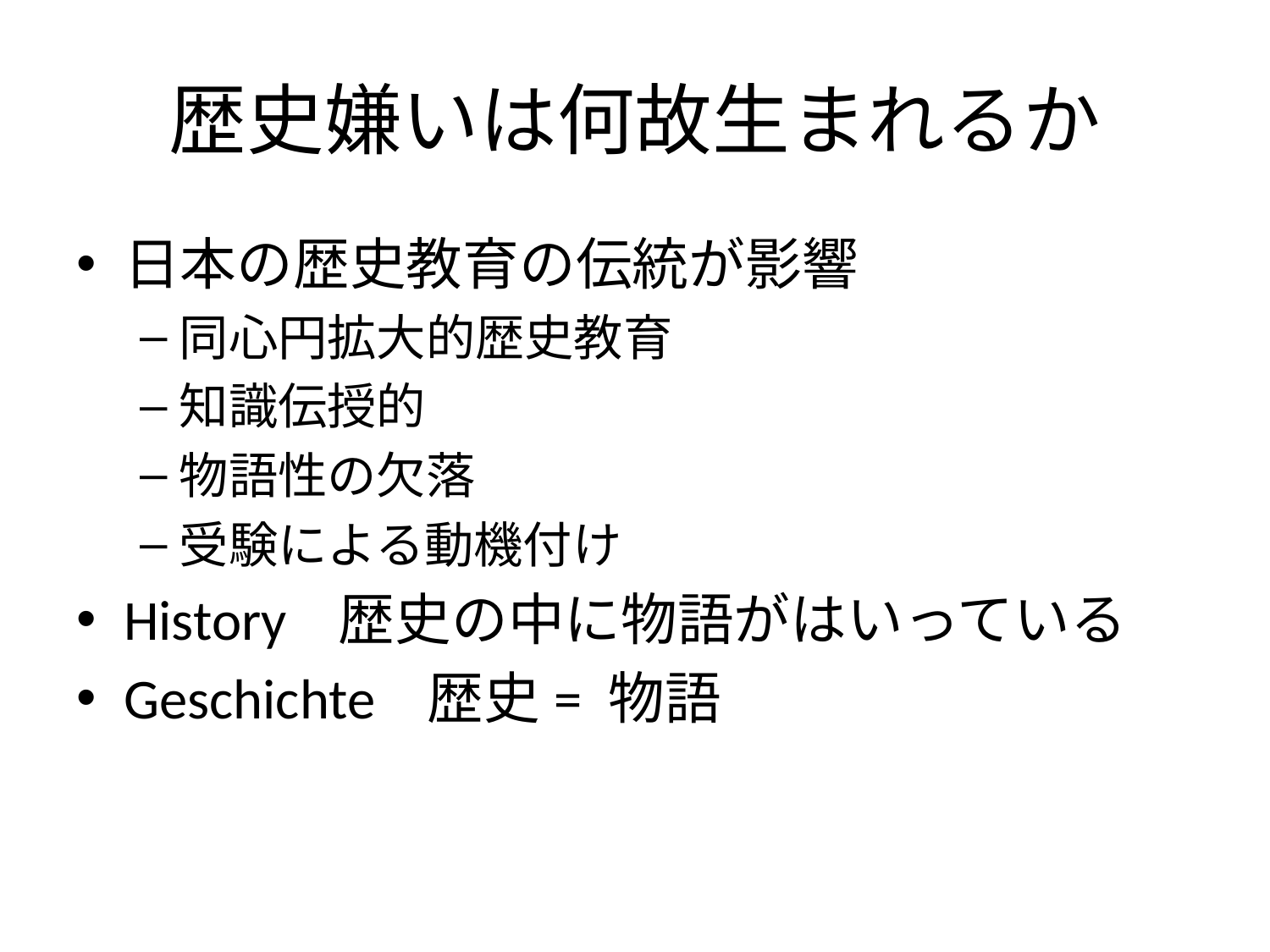

# 歴史嫌いは何故生まれるか
日本の歴史教育の伝統が影響
同心円拡大的歴史教育
知識伝授的
物語性の欠落
受験による動機付け
History   歴史の中に物語がはいっている
Geschichte   歴史= 物語